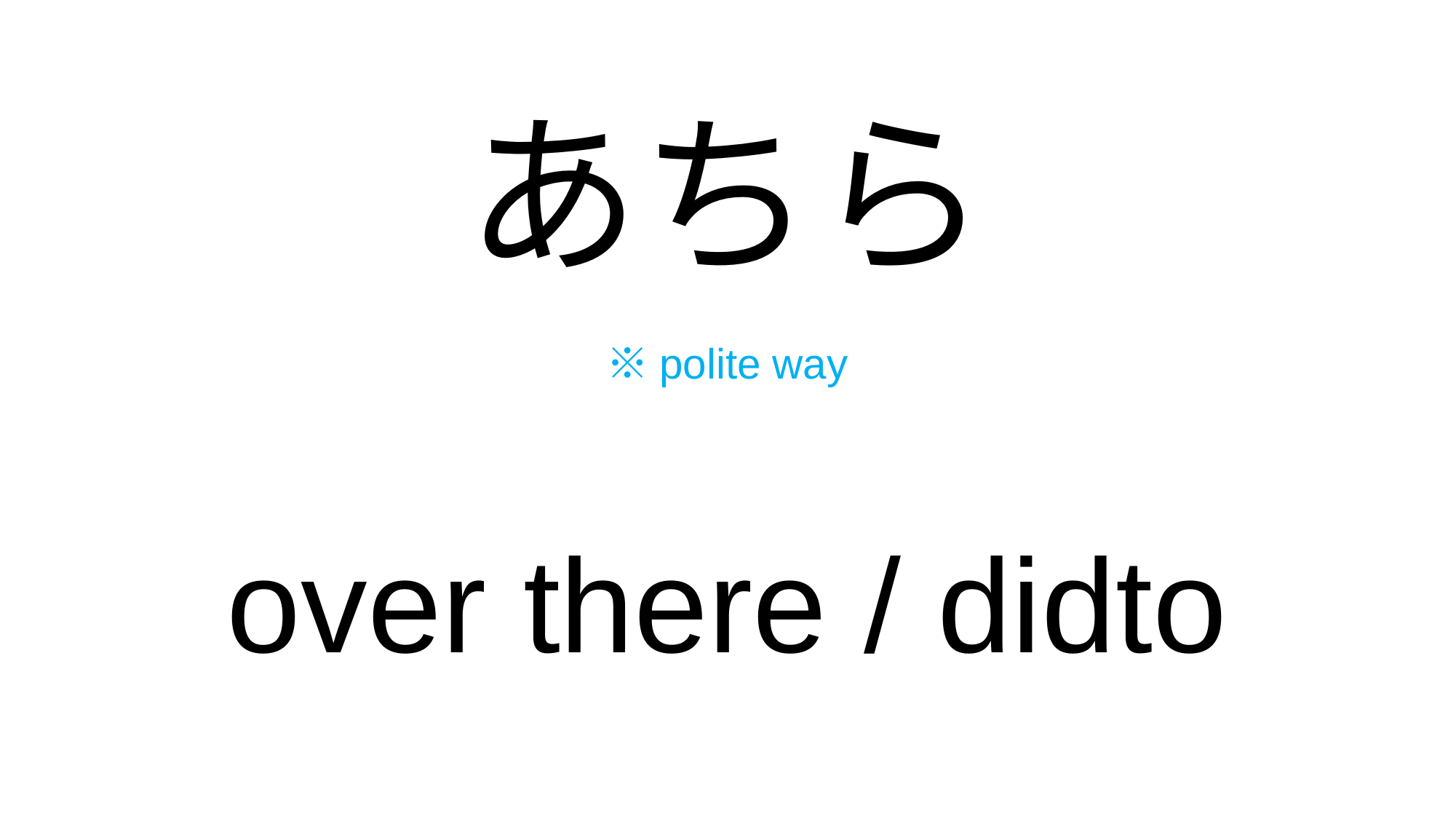

# あちら ※ ※polite way
over there / didto